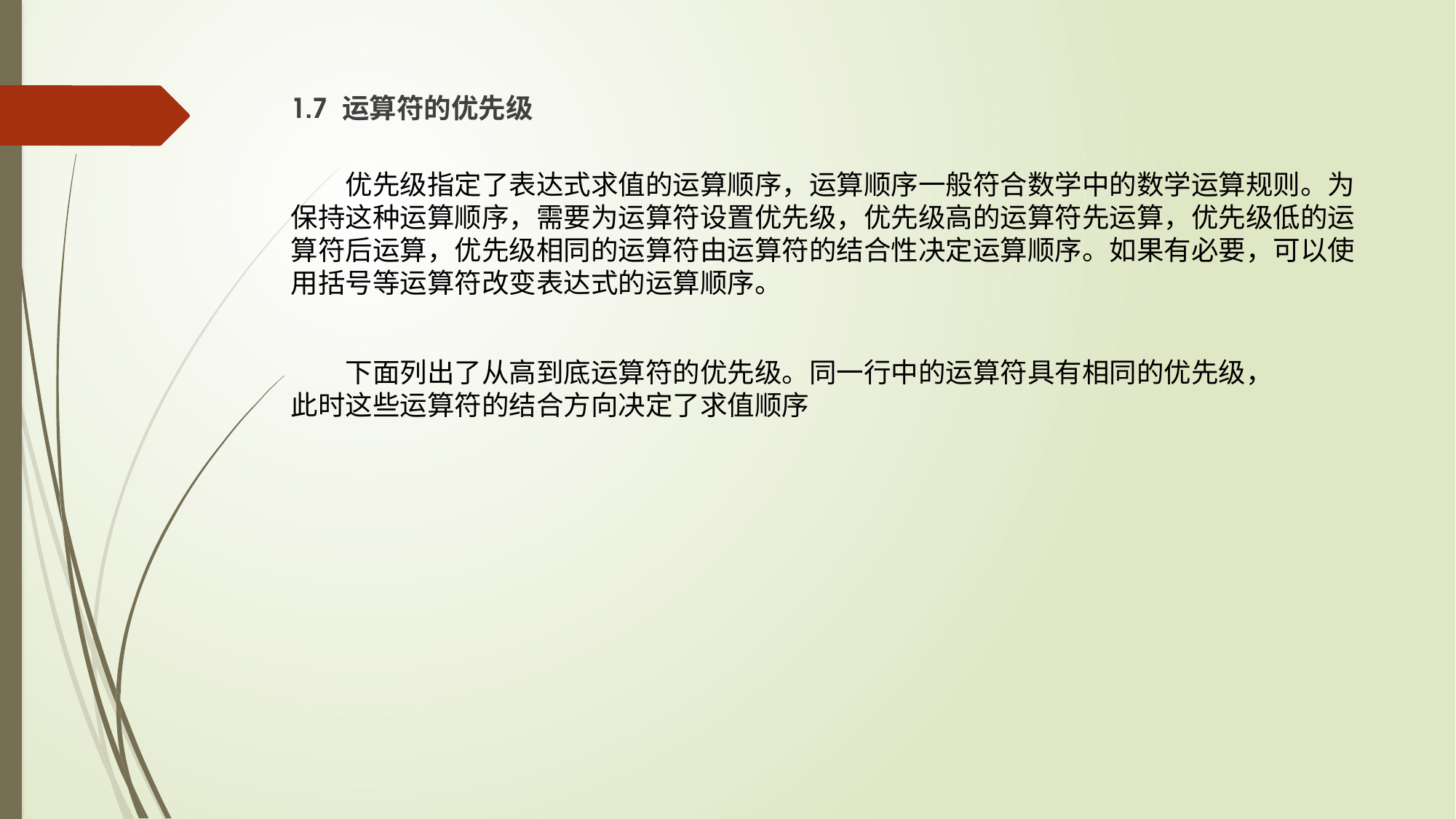

1.7 运算符的优先级
优先级指定了表达式求值的运算顺序，运算顺序一般符合数学中的数学运算规则。为保持这种运算顺序，需要为运算符设置优先级，优先级高的运算符先运算，优先级低的运算符后运算，优先级相同的运算符由运算符的结合性决定运算顺序。如果有必要，可以使用括号等运算符改变表达式的运算顺序。
下面列出了从高到底运算符的优先级。同一行中的运算符具有相同的优先级，此时这些运算符的结合方向决定了求值顺序